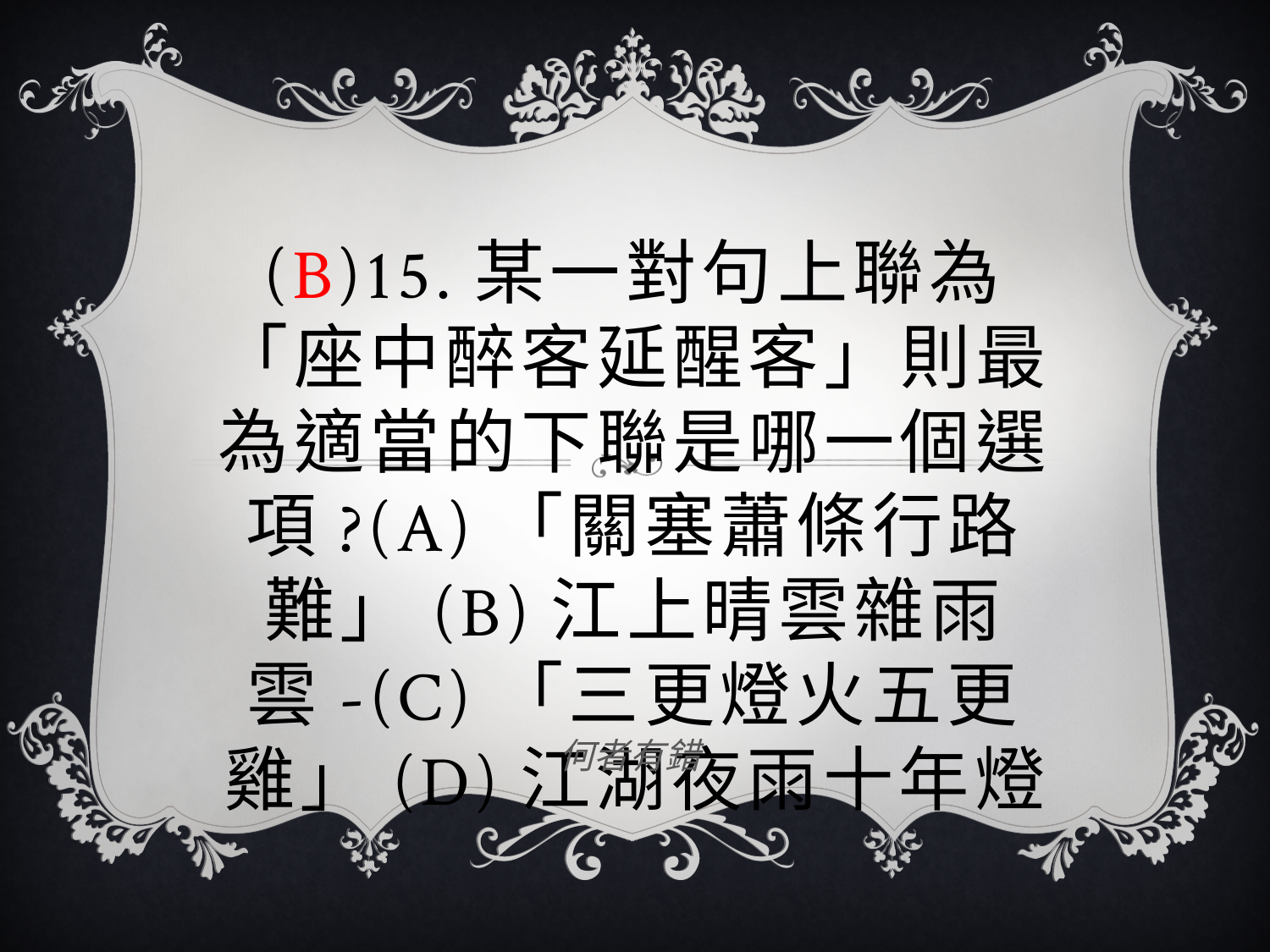

# (B)15.某一對句上聯為「座中醉客延醒客」則最為適當的下聯是哪一個選項?(A)「關塞蕭條行路難」(B)江上晴雲雜雨雲-(C)「三更燈火五更雞」(D)江湖夜雨十年燈
何者有錯